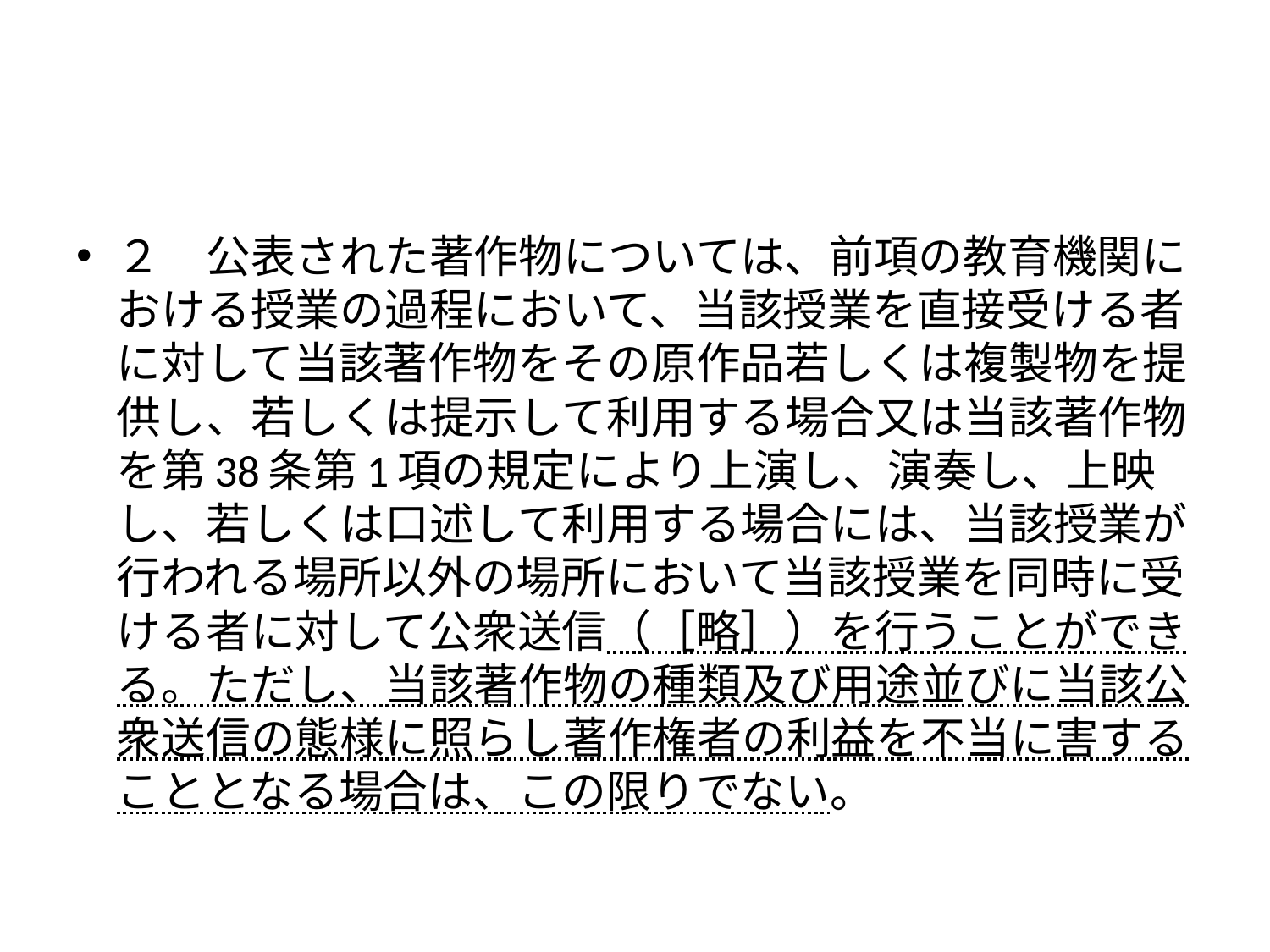

#
２　公表された著作物については、前項の教育機関における授業の過程において、当該授業を直接受ける者に対して当該著作物をその原作品若しくは複製物を提供し、若しくは提示して利用する場合又は当該著作物を第38条第1項の規定により上演し、演奏し、上映し、若しくは口述して利用する場合には、当該授業が行われる場所以外の場所において当該授業を同時に受ける者に対して公衆送信（［略］）を行うことができる。ただし、当該著作物の種類及び用途並びに当該公衆送信の態様に照らし著作権者の利益を不当に害することとなる場合は、この限りでない。